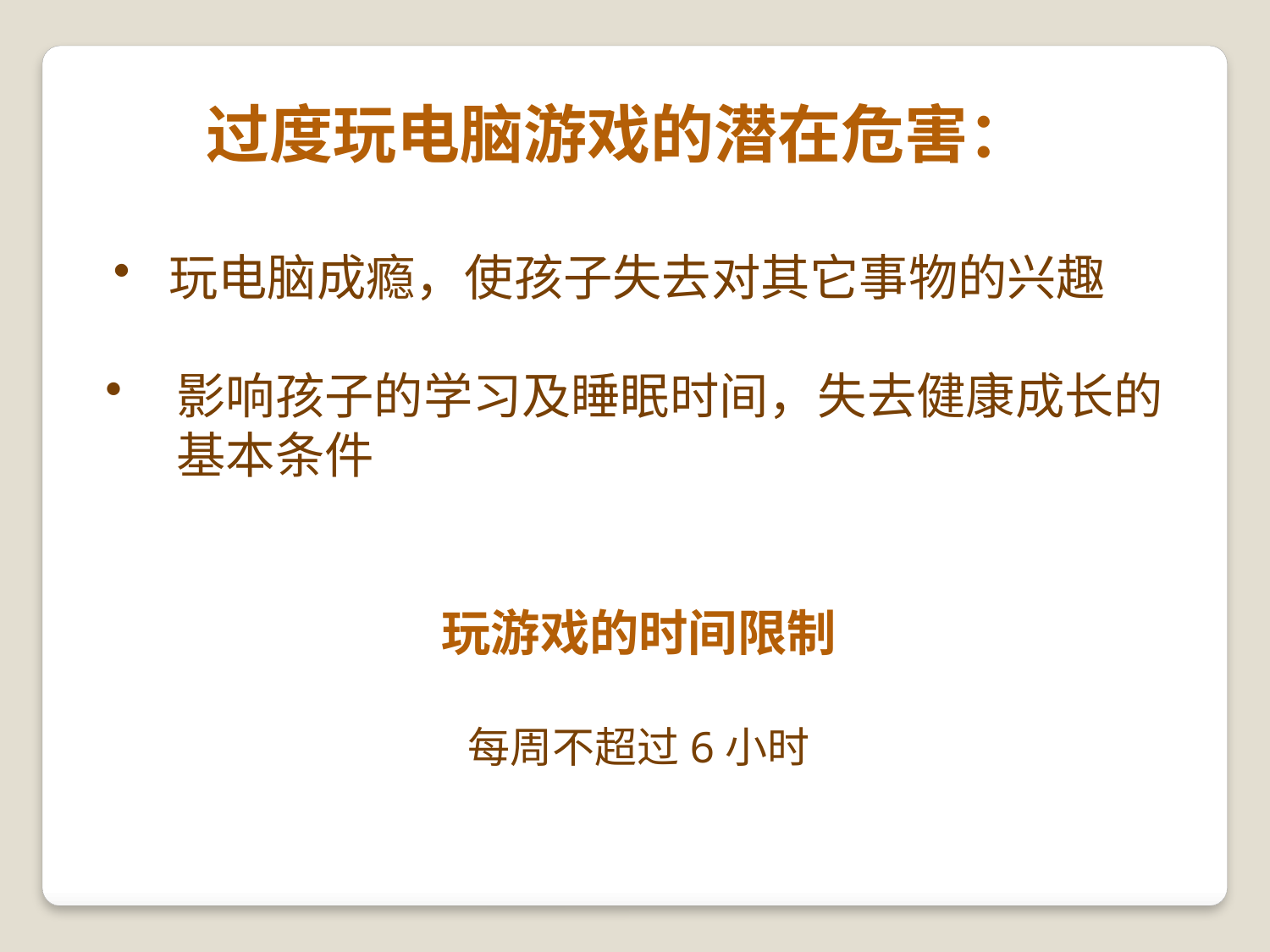

过度玩电脑游戏的潜在危害：

玩电脑成瘾，使孩子失去对其它事物的兴趣

影响孩子的学习及睡眠时间，失去健康成长的基本条件

玩游戏的时间限制

每周不超过6小时